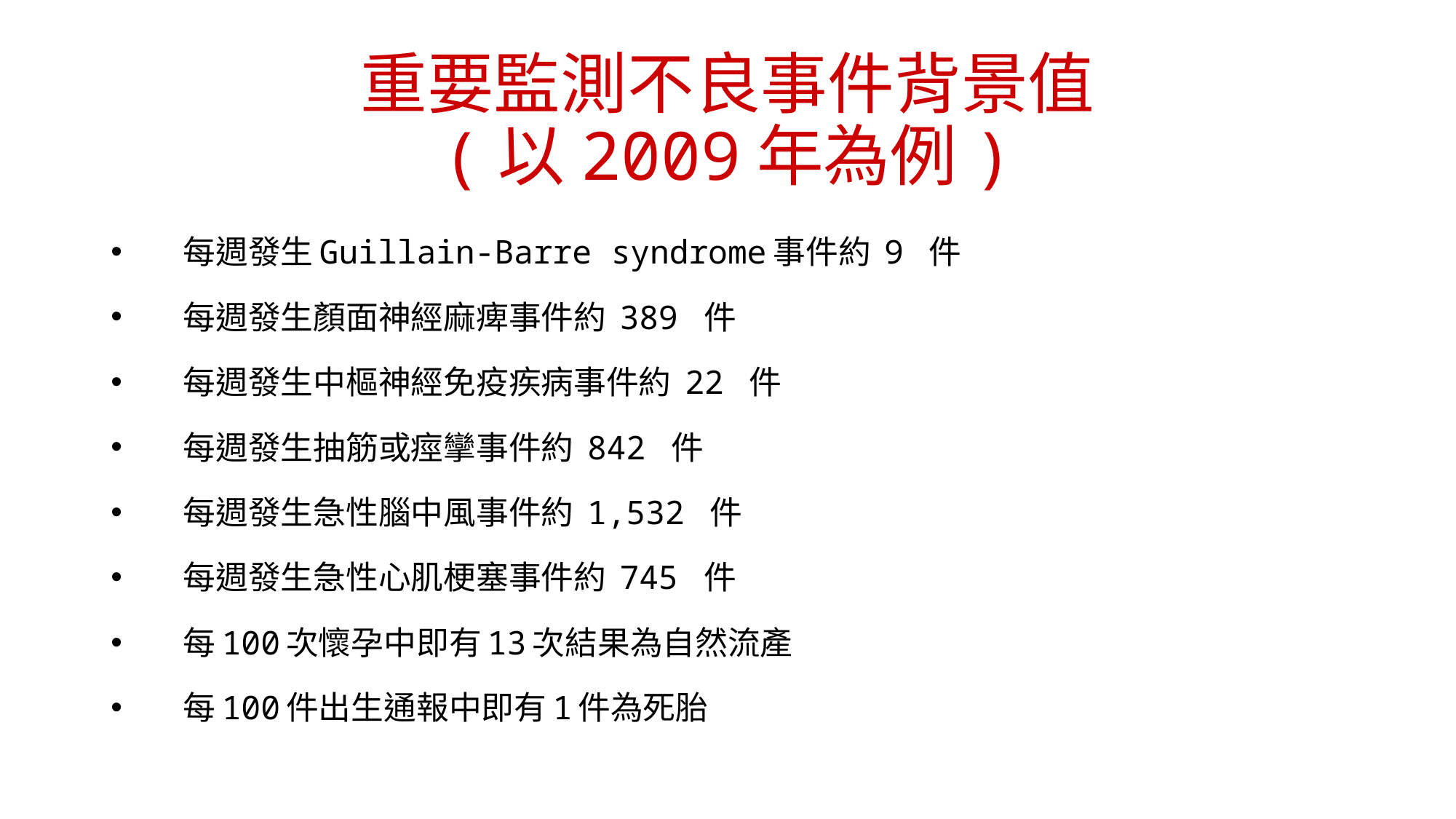

# 重要監測不良事件背景值 (以2009年為例)
每週發生Guillain-Barre syndrome事件約 9 件
每週發生顏面神經麻痺事件約 389 件
每週發生中樞神經免疫疾病事件約 22 件
每週發生抽筋或痙攣事件約 842 件
每週發生急性腦中風事件約 1,532 件
每週發生急性心肌梗塞事件約 745 件
每100次懷孕中即有13次結果為自然流產
每100件出生通報中即有1件為死胎